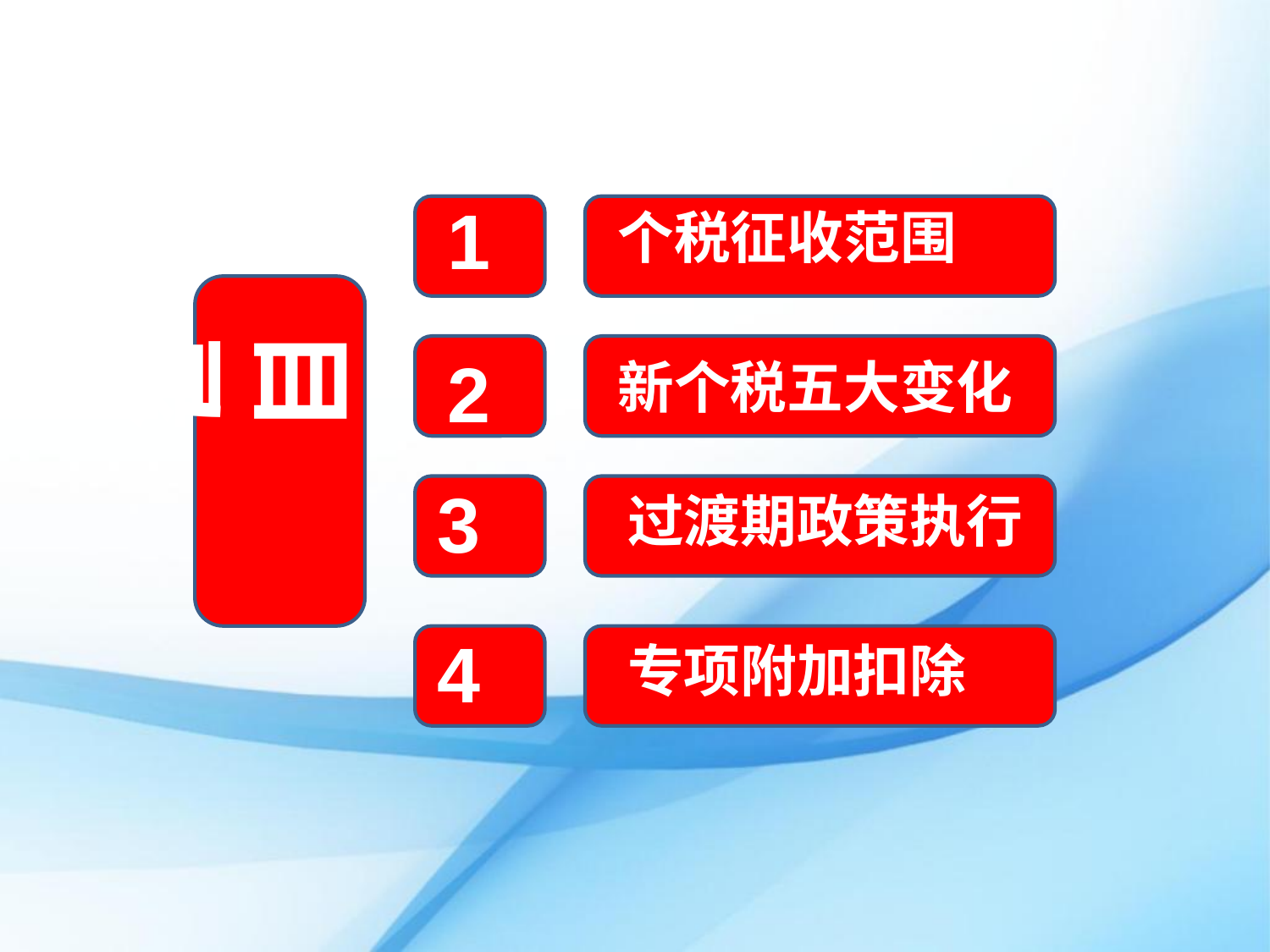

1

个税征收范围

目 录

2
新个税五大变化
3
过渡期政策执行

4

专项附加扣除